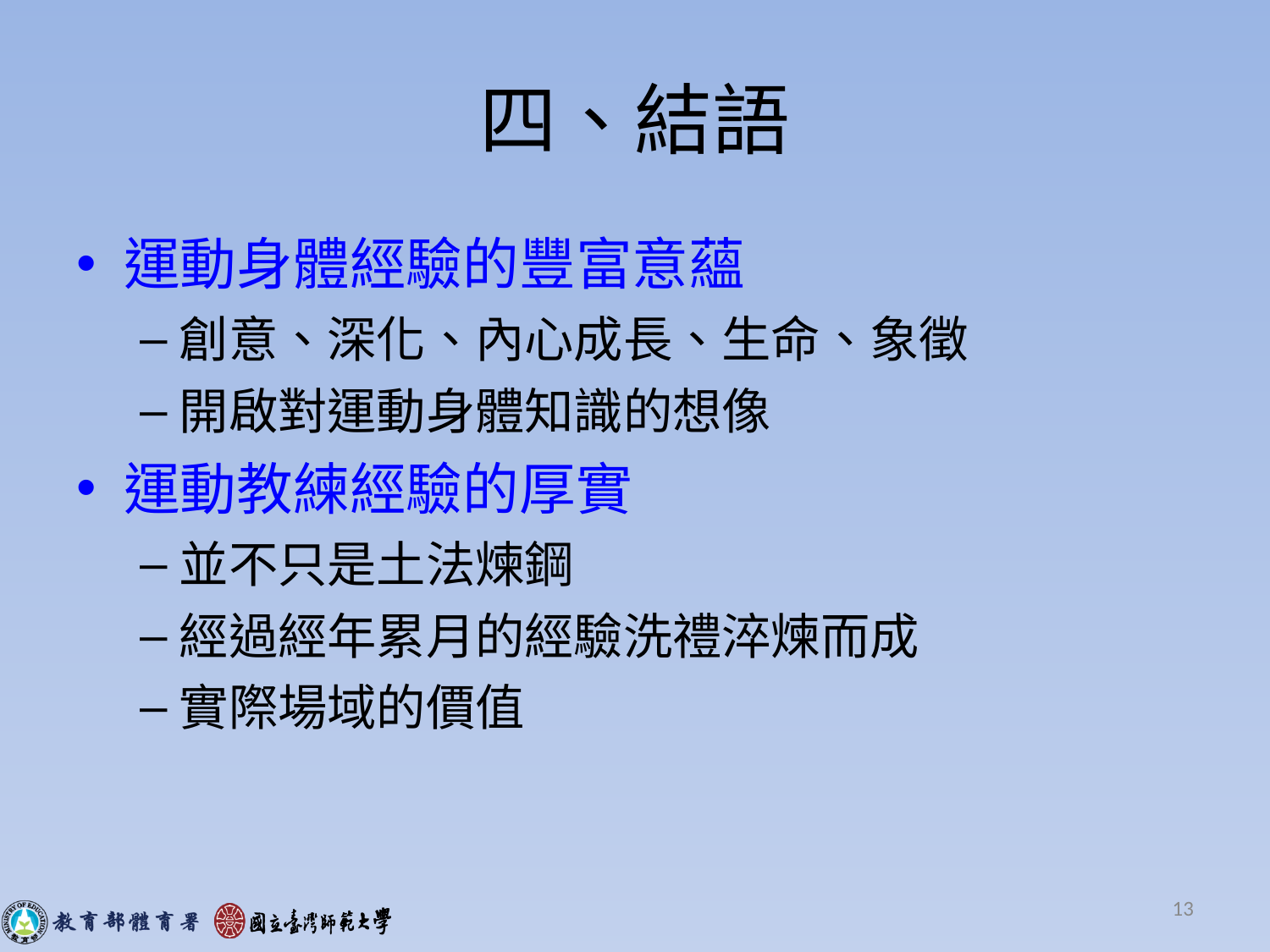

# 四、結語
運動身體經驗的豐富意蘊
創意、深化、內心成長、生命、象徵
開啟對運動身體知識的想像
運動教練經驗的厚實
並不只是土法煉鋼
經過經年累月的經驗洗禮淬煉而成
實際場域的價值
13